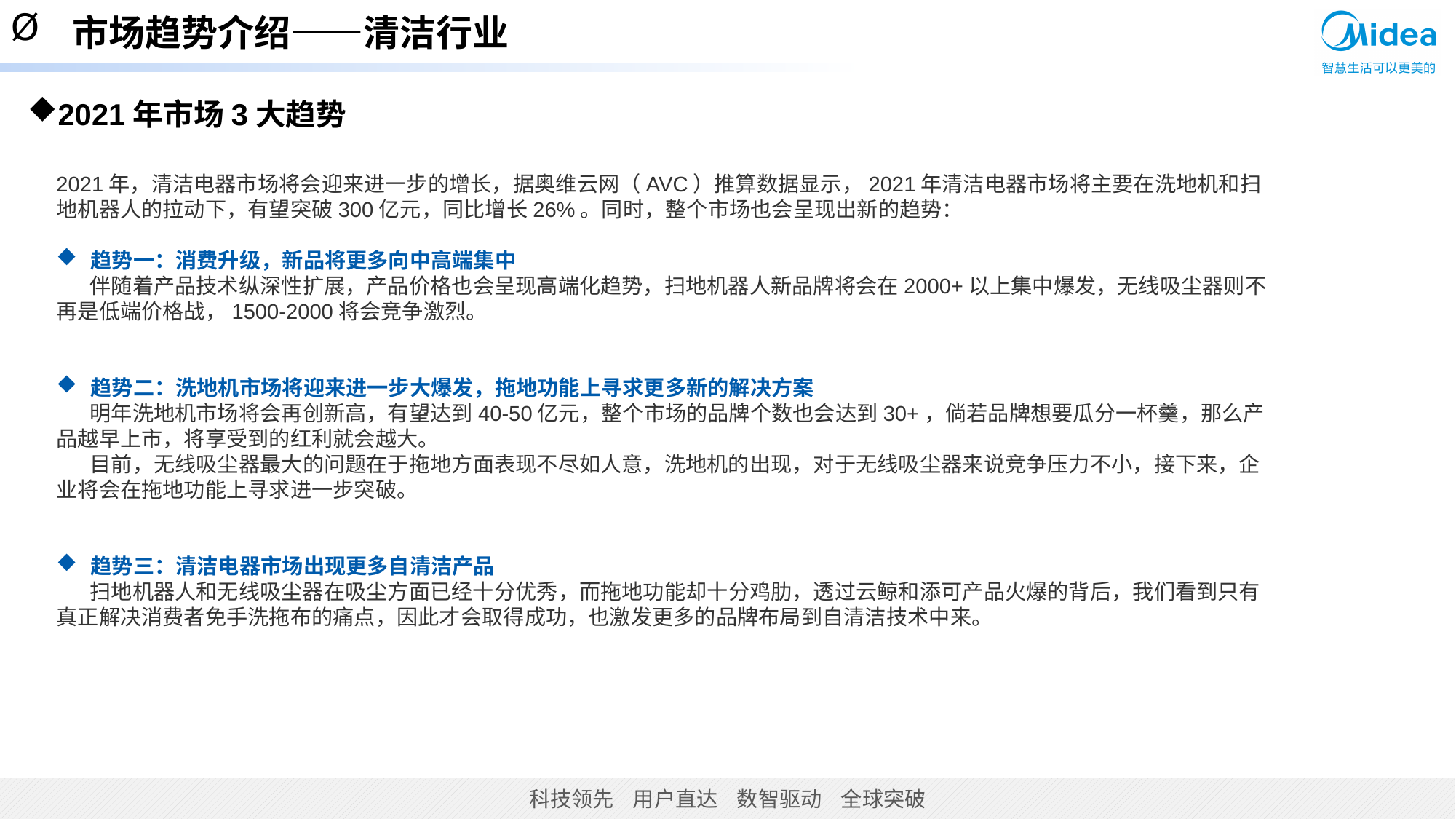

市场趋势介绍——清洁行业
2021年市场3大趋势
2021年，清洁电器市场将会迎来进一步的增长，据奥维云网（AVC）推算数据显示，2021年清洁电器市场将主要在洗地机和扫地机器人的拉动下，有望突破300亿元，同比增长26%。同时，整个市场也会呈现出新的趋势：
趋势一：消费升级，新品将更多向中高端集中
      伴随着产品技术纵深性扩展，产品价格也会呈现高端化趋势，扫地机器人新品牌将会在2000+以上集中爆发，无线吸尘器则不再是低端价格战，1500-2000将会竞争激烈。

趋势二：洗地机市场将迎来进一步大爆发，拖地功能上寻求更多新的解决方案
      明年洗地机市场将会再创新高，有望达到40-50亿元，整个市场的品牌个数也会达到30+，倘若品牌想要瓜分一杯羹，那么产品越早上市，将享受到的红利就会越大。
      目前，无线吸尘器最大的问题在于拖地方面表现不尽如人意，洗地机的出现，对于无线吸尘器来说竞争压力不小，接下来，企业将会在拖地功能上寻求进一步突破。

趋势三：清洁电器市场出现更多自清洁产品
      扫地机器人和无线吸尘器在吸尘方面已经十分优秀，而拖地功能却十分鸡肋，透过云鲸和添可产品火爆的背后，我们看到只有真正解决消费者免手洗拖布的痛点，因此才会取得成功，也激发更多的品牌布局到自清洁技术中来。